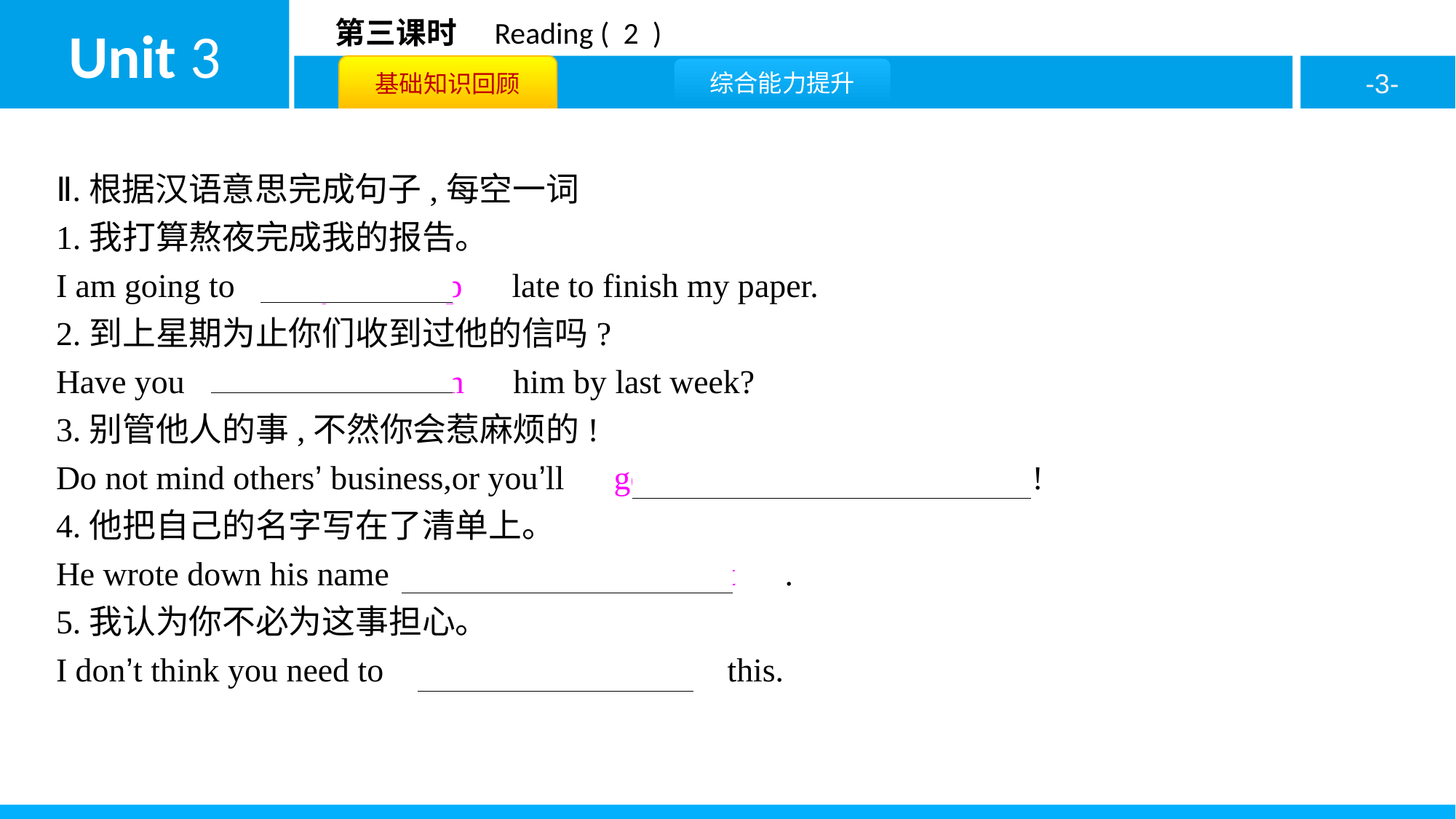

Ⅱ.根据汉语意思完成句子,每空一词
1.我打算熬夜完成我的报告。
I am going to　stay　 　up　late to finish my paper.
2.到上星期为止你们收到过他的信吗?
Have you　heard　 　from　him by last week?
3.别管他人的事,不然你会惹麻烦的!
Do not mind others’ business,or you’ll　get　 　into　 　trouble　!
4.他把自己的名字写在了清单上。
He wrote down his name　on　 　the　 　list　.
5.我认为你不必为这事担心。
I don’t think you need to　worry　 　about　this.